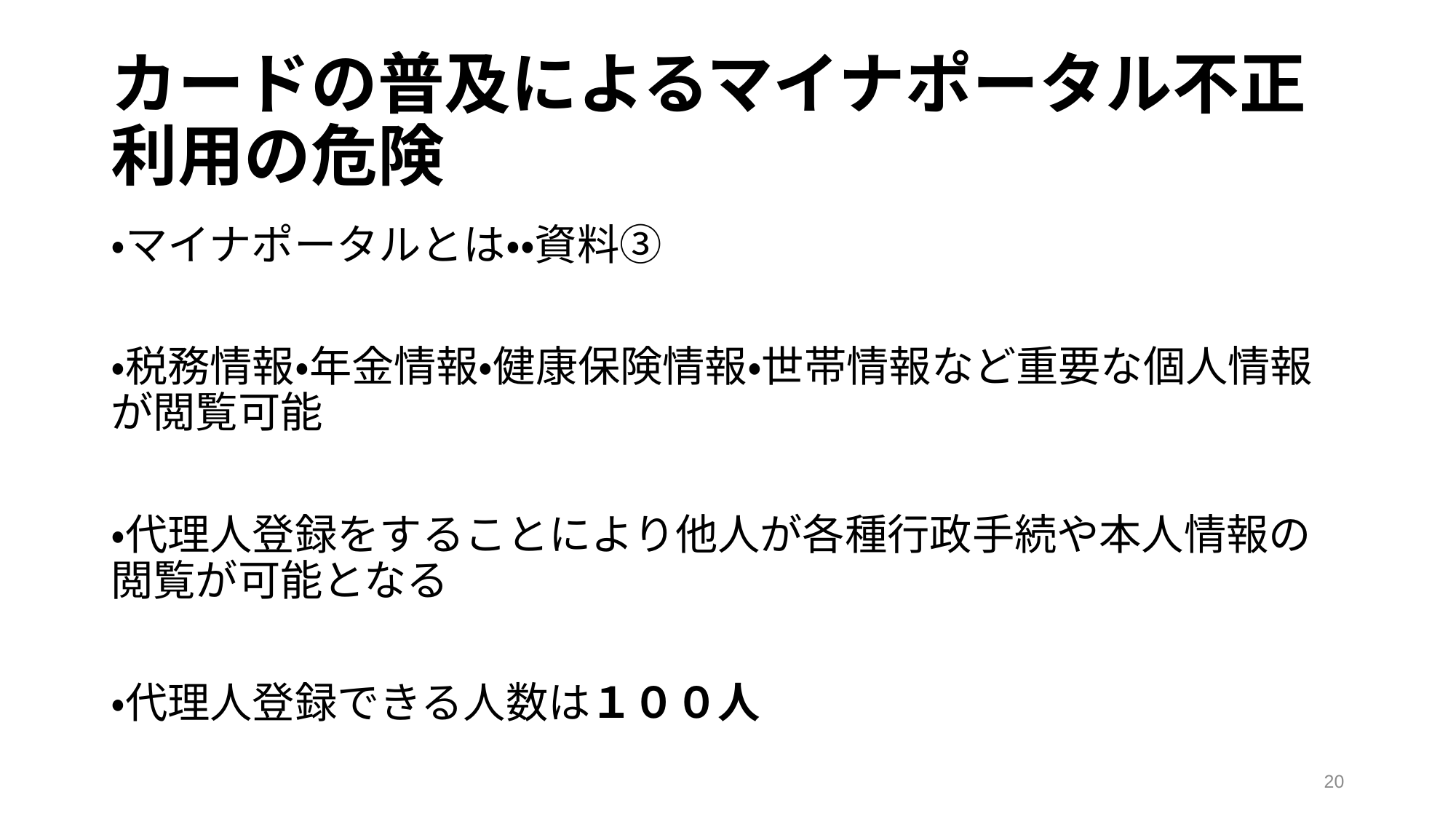

# カードの普及によるマイナポータル不正利用の危険
・マイナポータルとは・・資料③

・税務情報・年金情報・健康保険情報・世帯情報など重要な個人情報が閲覧可能

・代理人登録をすることにより他人が各種行政手続や本人情報の閲覧が可能となる

・代理人登録できる人数は１００人

20